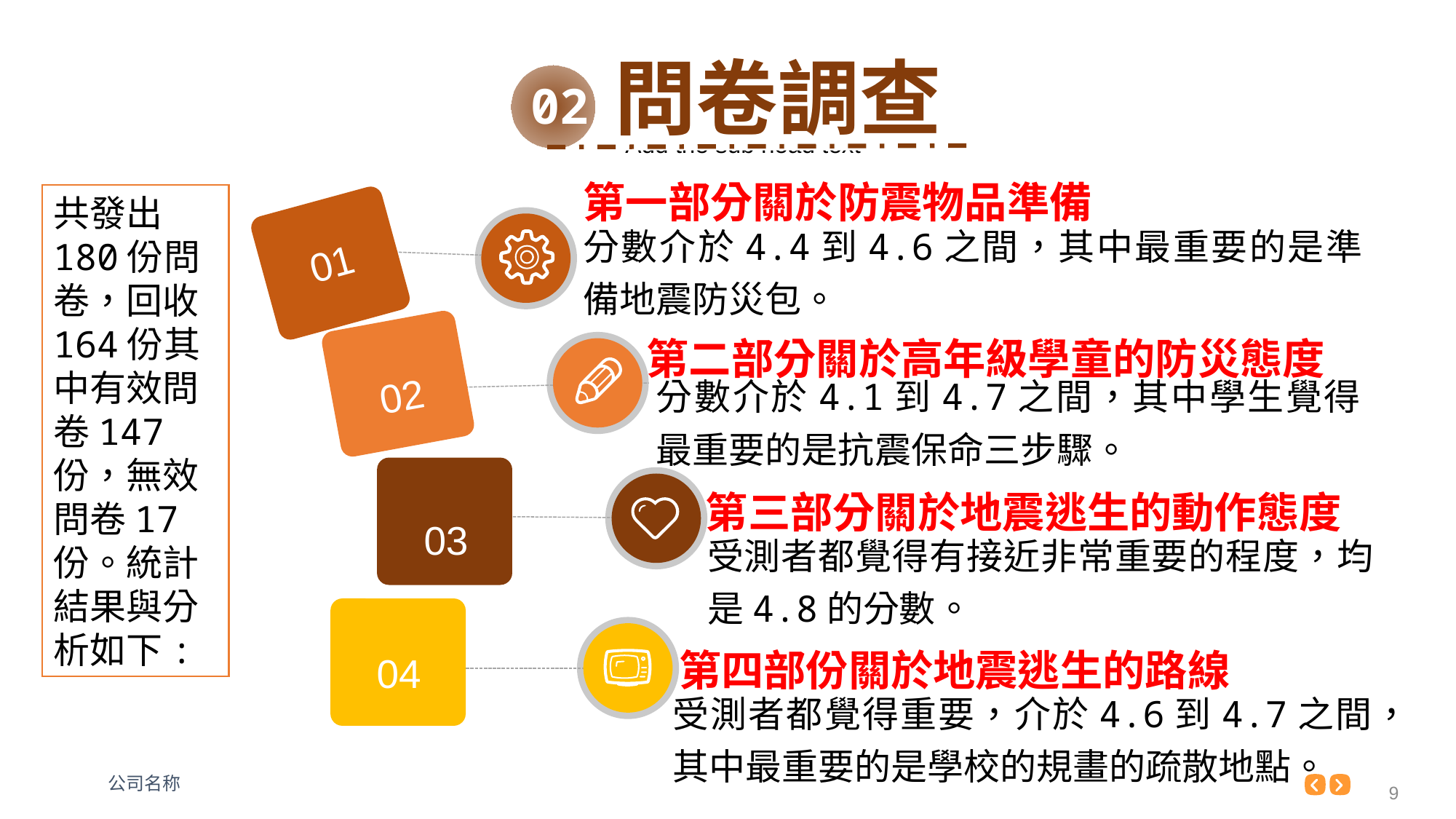

問卷調查
第一部分關於防震物品準備
共發出180份問卷，回收164份其中有效問卷147 份，無效問卷17份。統計結果與分析如下:

01

分數介於4.4到4.6之間，其中最重要的是準備地震防災包。

02
第二部分關於高年級學童的防災態度

分數介於4.1到4.7之間，其中學生覺得最重要的是抗震保命三步驟。

03

第三部分關於地震逃生的動作態度

受測者都覺得有接近非常重要的程度，均是4.8的分數。

04

第四部份關於地震逃生的路線

受測者都覺得重要，介於4.6到4.7之間，其中最重要的是學校的規畫的疏散地點。
9